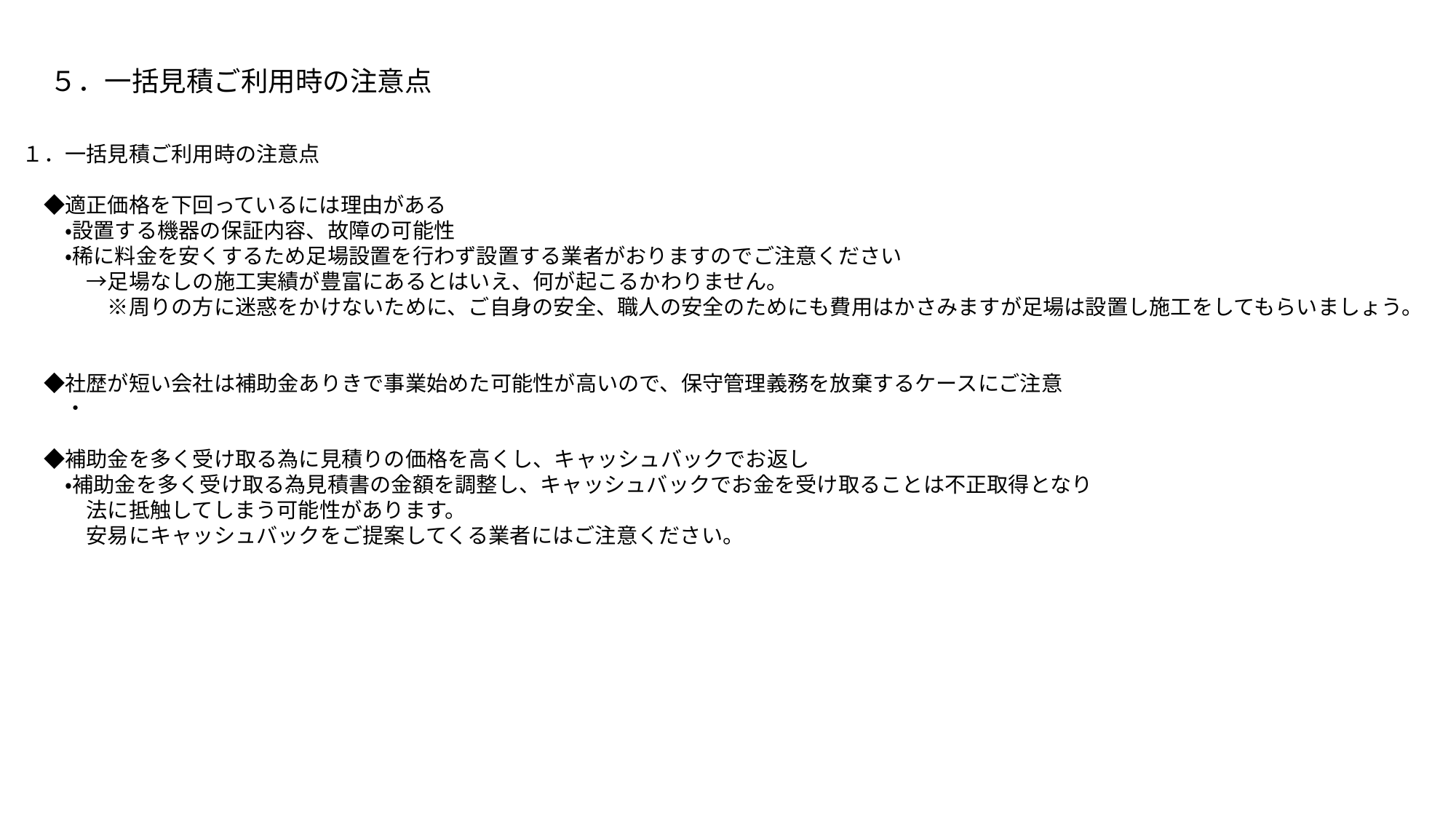

５．一括見積ご利用時の注意点
１．一括見積ご利用時の注意点

　◆適正価格を下回っているには理由がある
　　・設置する機器の保証内容、故障の可能性
　　・稀に料金を安くするため足場設置を行わず設置する業者がおりますのでご注意ください
　　　→足場なしの施工実績が豊富にあるとはいえ、何が起こるかわりません。
　　　　※周りの方に迷惑をかけないために、ご自身の安全、職人の安全のためにも費用はかさみますが足場は設置し施工をしてもらいましょう。

　◆社歴が短い会社は補助金ありきで事業始めた可能性が高いので、保守管理義務を放棄するケースにご注意
　　・

　◆補助金を多く受け取る為に見積りの価格を高くし、キャッシュバックでお返し
　　・補助金を多く受け取る為見積書の金額を調整し、キャッシュバックでお金を受け取ることは不正取得となり
　　　法に抵触してしまう可能性があります。
　　　安易にキャッシュバックをご提案してくる業者にはご注意ください。